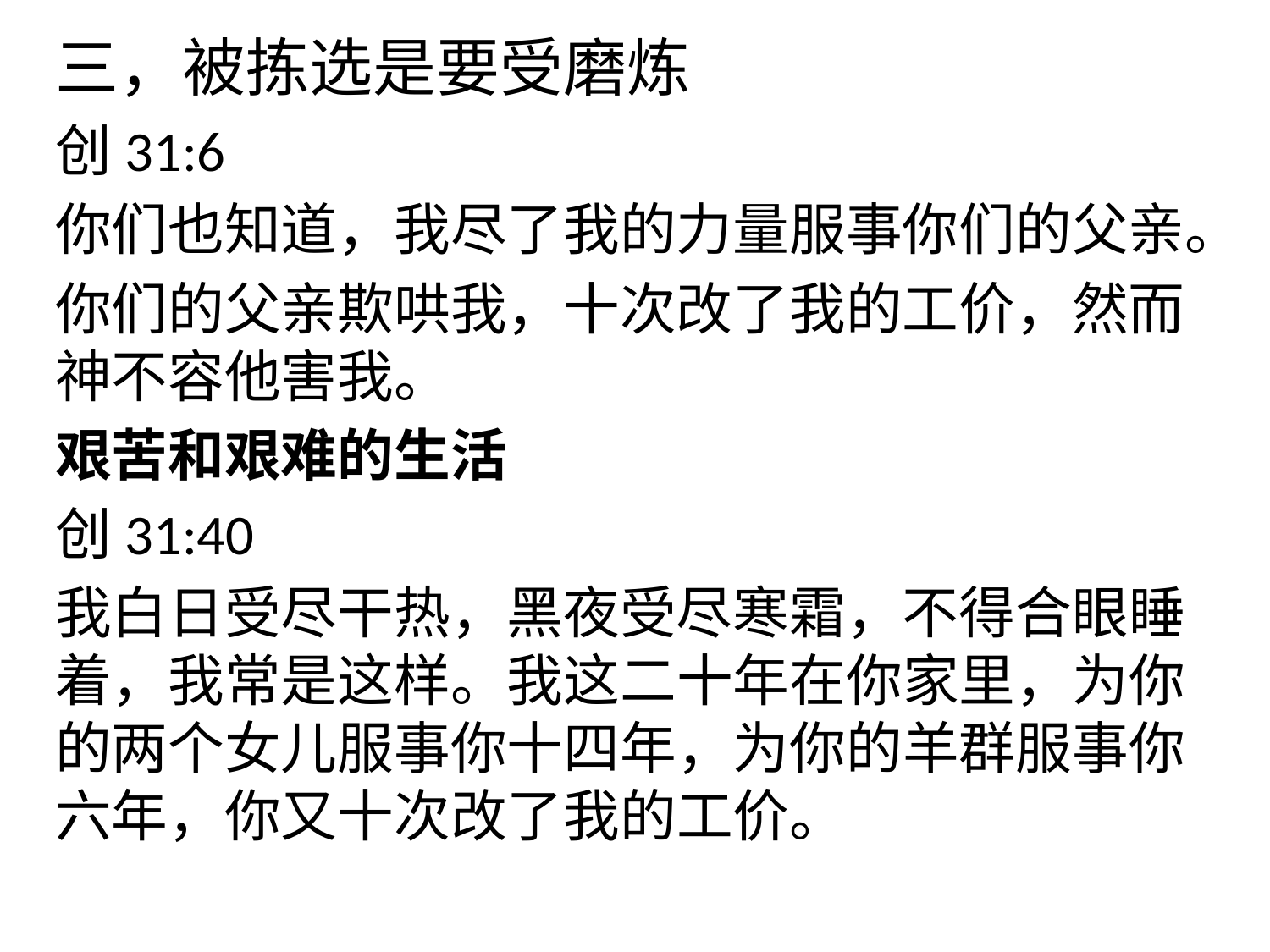

三，被拣选是要受磨炼
创31:6
你们也知道，我尽了我的力量服事你们的父亲。
你们的父亲欺哄我，十次改了我的工价，然而神不容他害我。
艰苦和艰难的生活
创31:40
我白日受尽干热，黑夜受尽寒霜，不得合眼睡着，我常是这样。我这二十年在你家里，为你的两个女儿服事你十四年，为你的羊群服事你六年，你又十次改了我的工价。